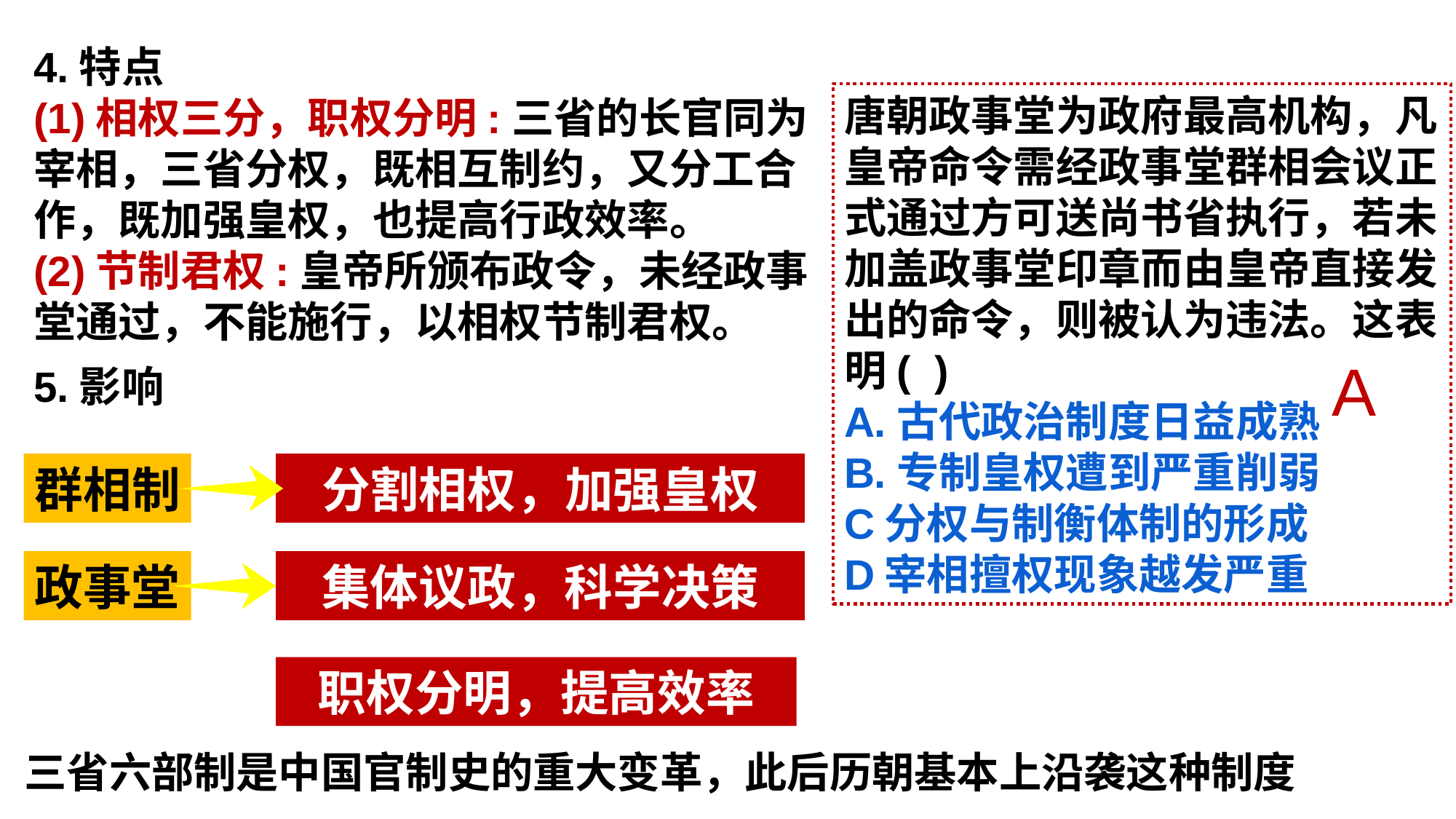

4.特点
(1)相权三分，职权分明:三省的长官同为宰相，三省分权，既相互制约，又分工合作，既加强皇权，也提高行政效率。
(2)节制君权:皇帝所颁布政令，未经政事堂通过，不能施行，以相权节制君权。
唐朝政事堂为政府最高机构，凡皇帝命令需经政事堂群相会议正式通过方可送尚书省执行，若未加盖政事堂印章而由皇帝直接发出的命令，则被认为违法。这表明(  )
A.古代政治制度日益成熟
B.专制皇权遭到严重削弱
C分权与制衡体制的形成
D宰相擅权现象越发严重
A
5.影响

分割相权，加强皇权
群相制

集体议政，科学决策
政事堂

职权分明，提高效率
三省六部制是中国官制史的重大变革，此后历朝基本上沿袭这种制度